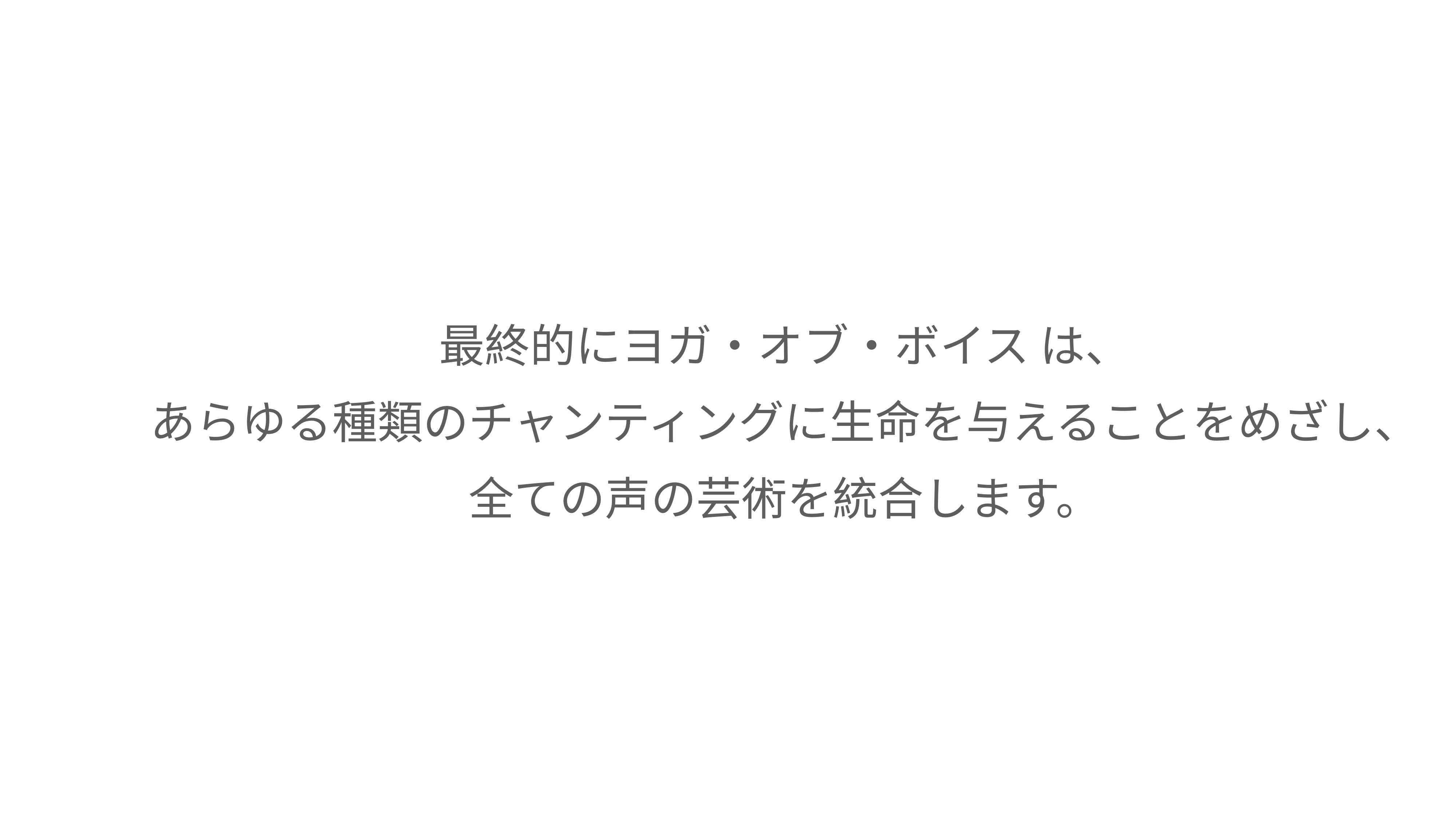

最終的にヨガ・オブ・ボイス は、
あらゆる種類のチャンティングに生命を与えることをめざし、
全ての声の芸術を統合します。